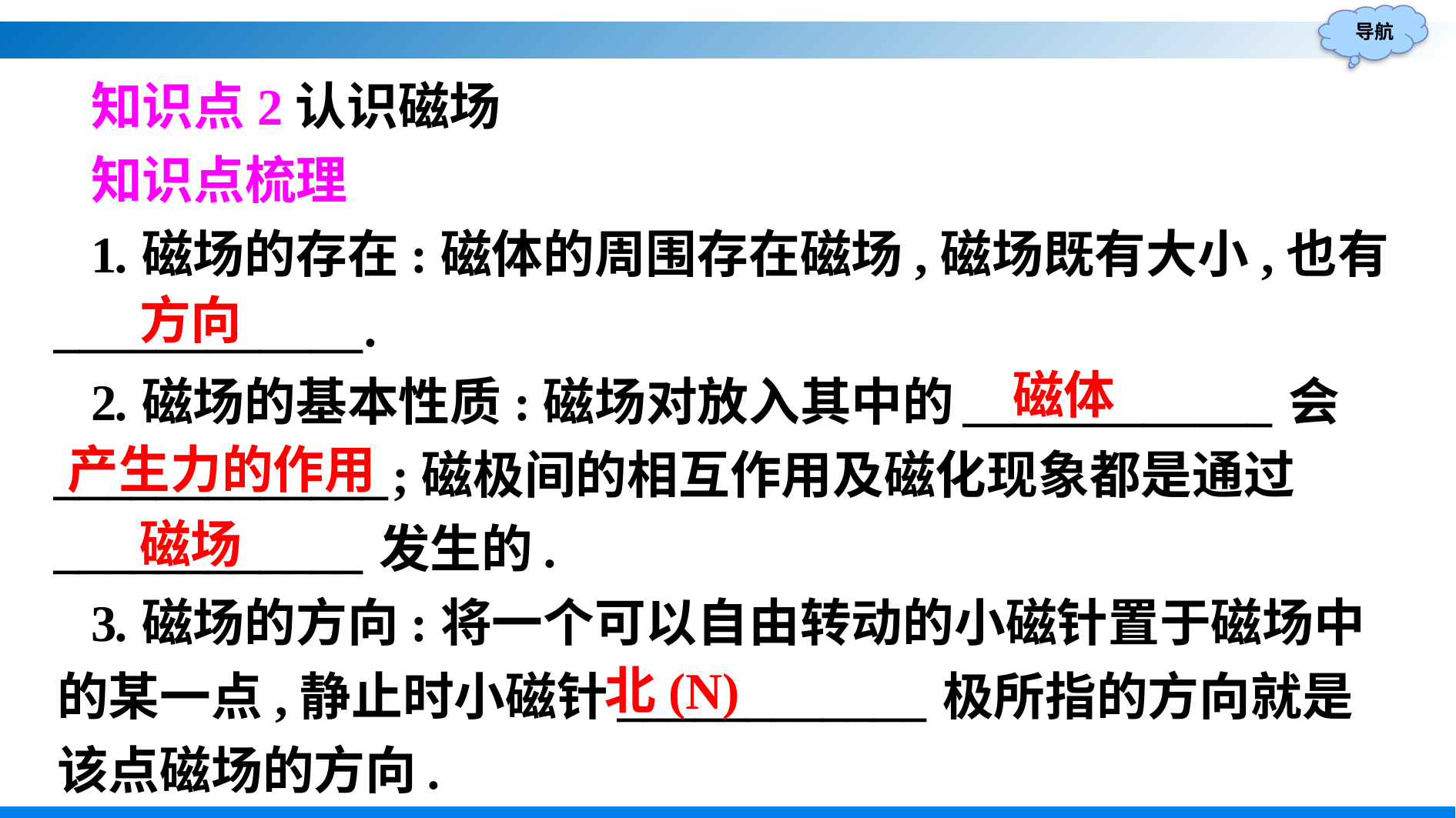

知识点2认识磁场
知识点梳理
1.磁场的存在:磁体的周围存在磁场,磁场既有大小,也有____________.
2.磁场的基本性质:磁场对放入其中的____________会_____________;磁极间的相互作用及磁化现象都是通过____________发生的.
3.磁场的方向:将一个可以自由转动的小磁针置于磁场中的某一点,静止时小磁针____________极所指的方向就是该点磁场的方向.
方向
磁体
产生力的作用
磁场
北(N)